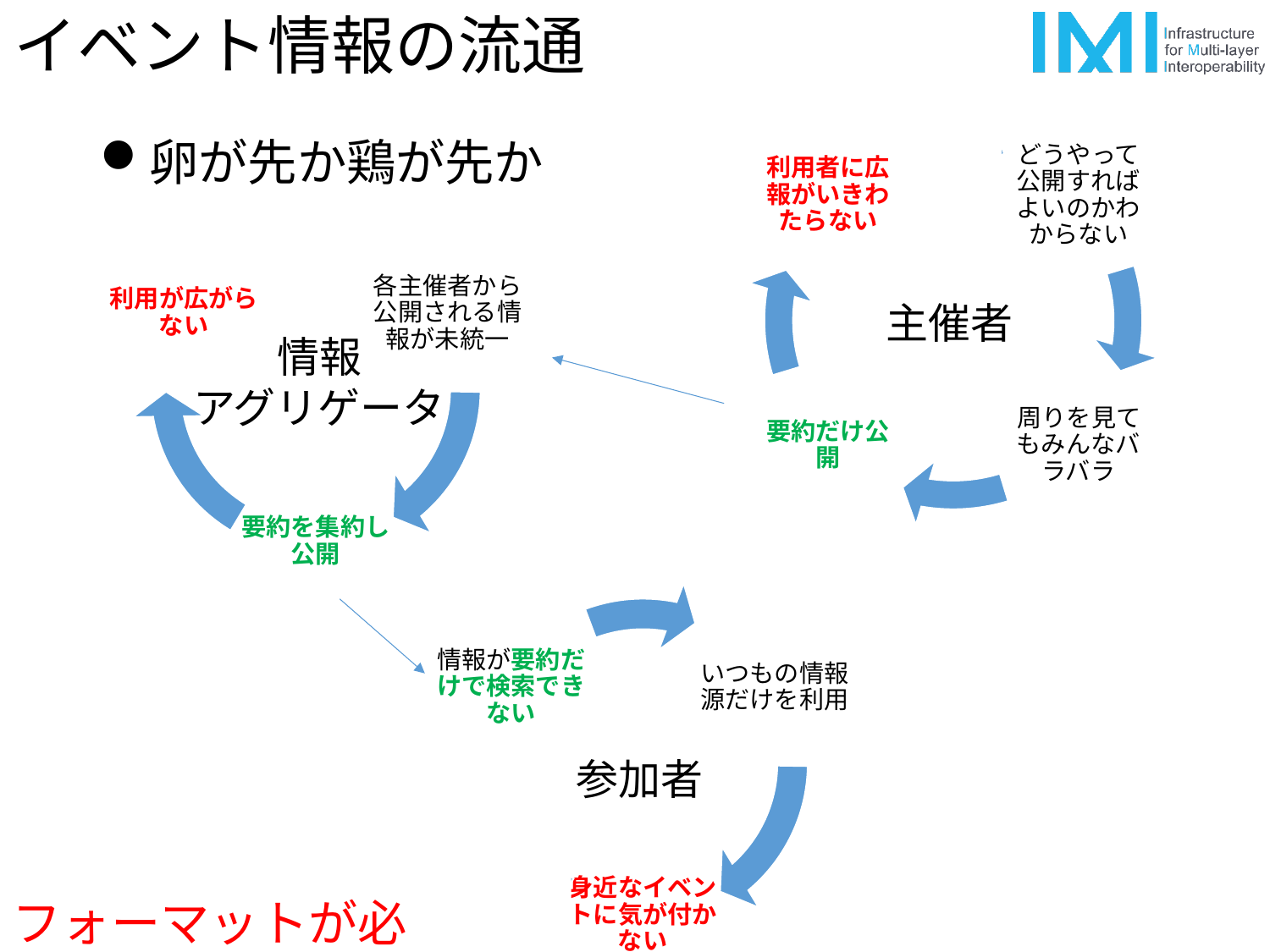

# イベント情報の流通

どうやって公開すればよいのかわからない
周りを見てもみんなバラバラ
要約だけ公開
利用者に広報がいきわたらない
卵が先か鶏が先か

各主催者から公開される情報が未統一
要約を集約し公開
利用が広がらない
主催者
情報
アグリゲータ
いつもの情報源だけを利用
身近なイベントに気が付かない
情報が要約だけで検索できない
参加者

フォーマットが必要！